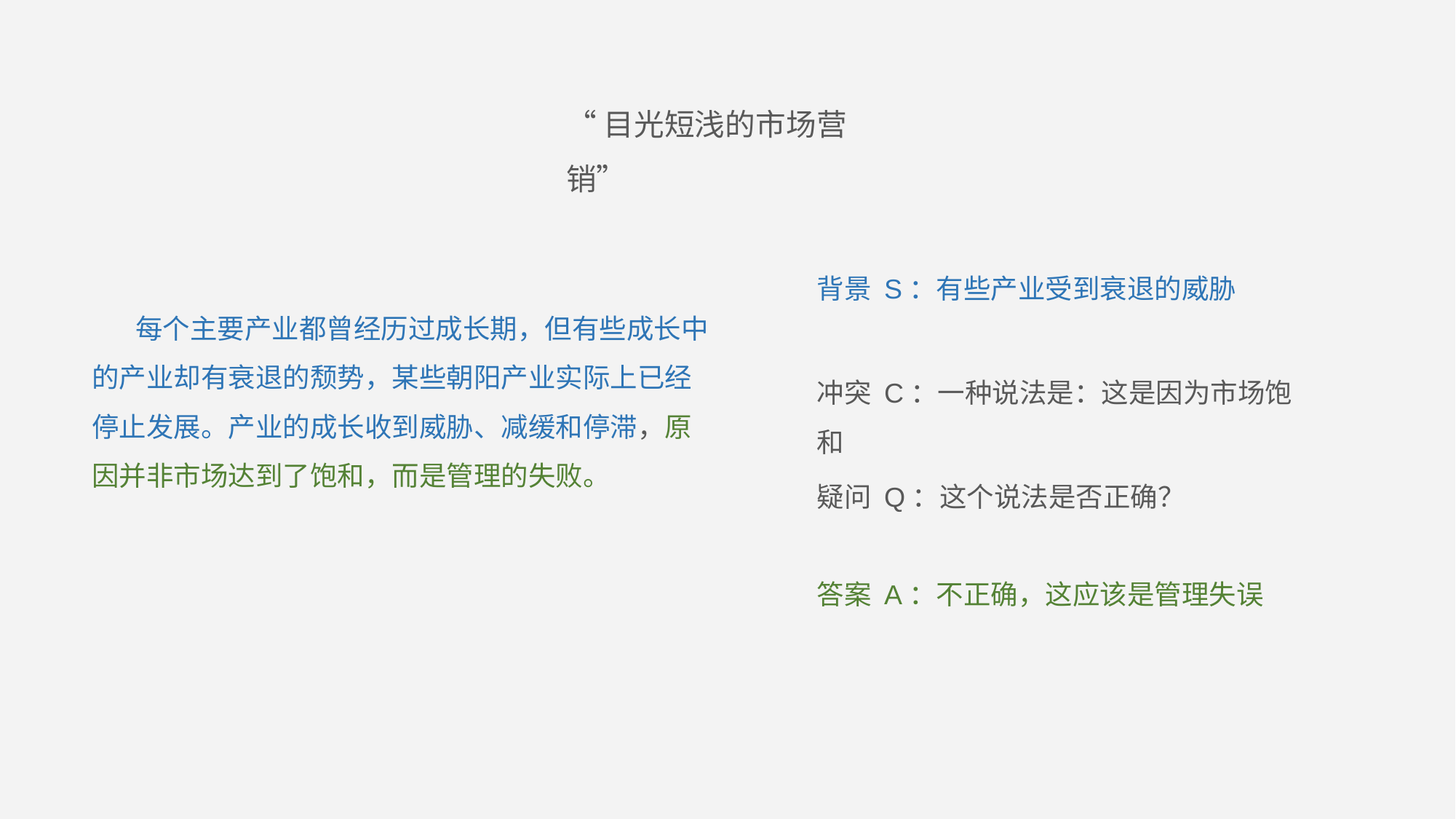

“目光短浅的市场营销”
背景 S：有些产业受到衰退的威胁
      每个主要产业都曾经历过成长期，但有些成长中的产业却有衰退的颓势，某些朝阳产业实际上已经停止发展。产业的成长收到威胁、减缓和停滞，原因并非市场达到了饱和，而是管理的失败。
冲突 C：一种说法是：这是因为市场饱和
疑问 Q：这个说法是否正确？
答案 A：不正确，这应该是管理失误